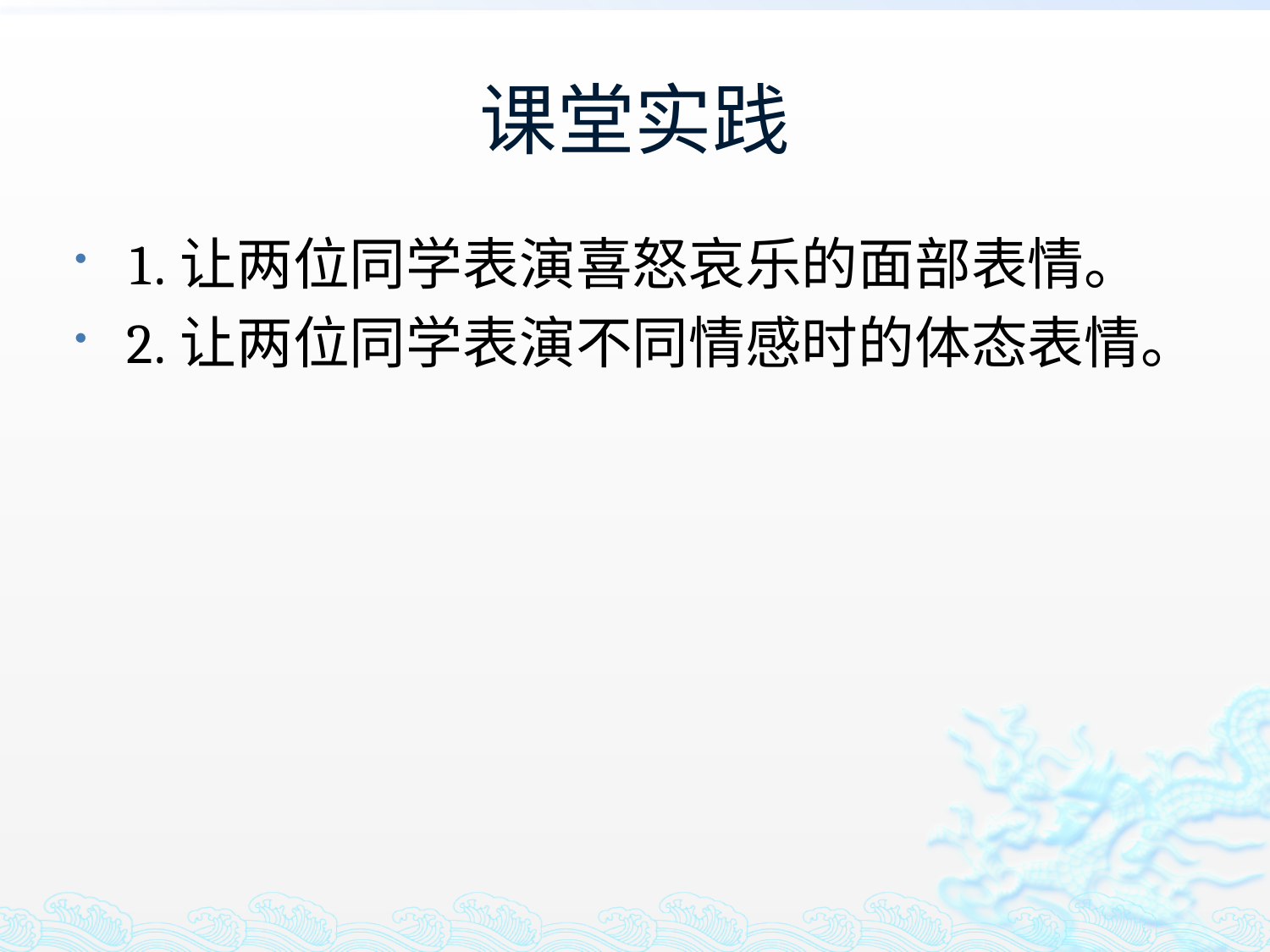

# 课堂实践
1.让两位同学表演喜怒哀乐的面部表情。
2.让两位同学表演不同情感时的体态表情。